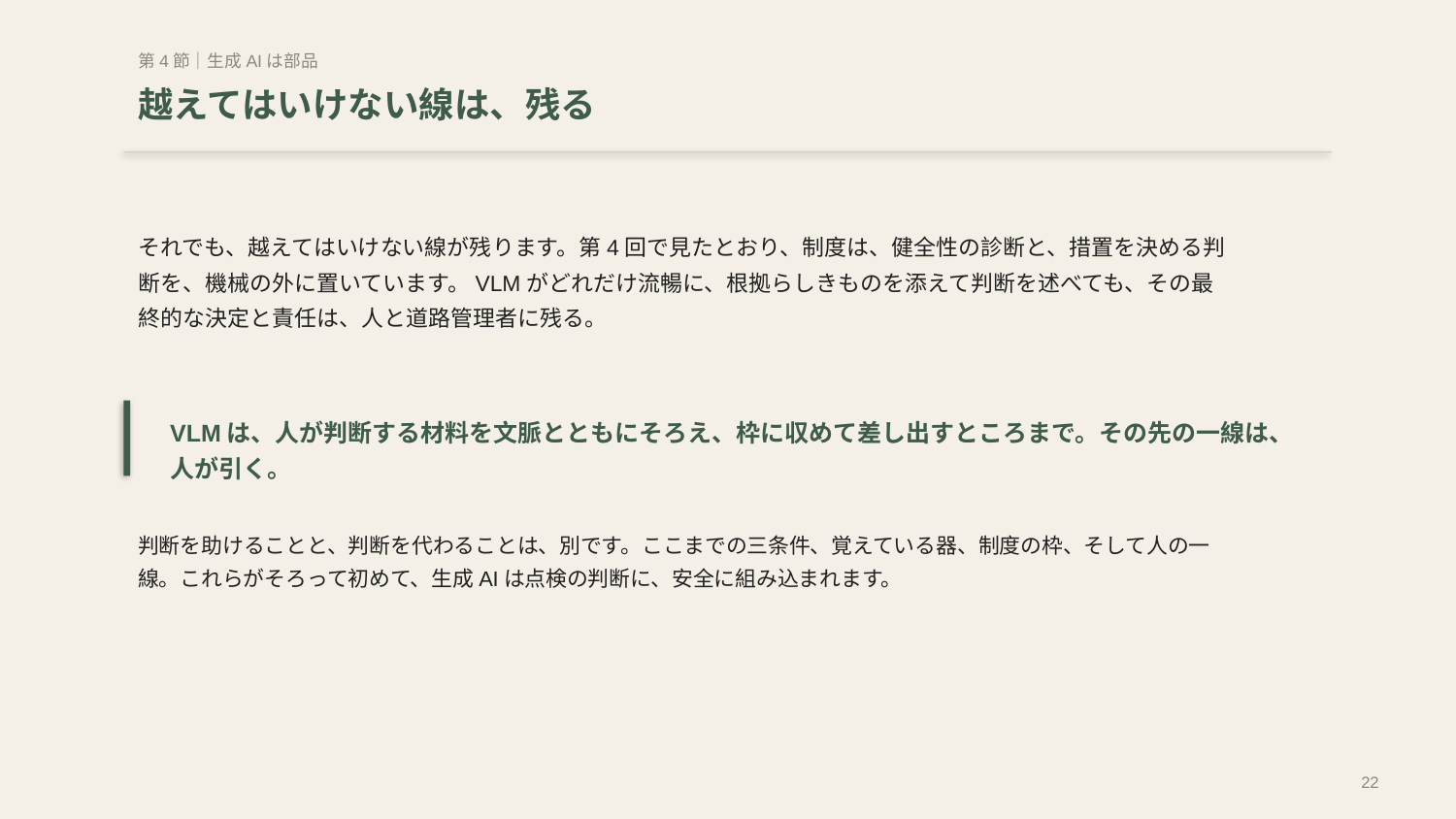

第4節｜生成AIは部品
越えてはいけない線は、残る

それでも、越えてはいけない線が残ります。第4回で見たとおり、制度は、健全性の診断と、措置を決める判断を、機械の外に置いています。VLMがどれだけ流暢に、根拠らしきものを添えて判断を述べても、その最終的な決定と責任は、人と道路管理者に残る。

VLMは、人が判断する材料を文脈とともにそろえ、枠に収めて差し出すところまで。その先の一線は、人が引く。
判断を助けることと、判断を代わることは、別です。ここまでの三条件、覚えている器、制度の枠、そして人の一線。これらがそろって初めて、生成AIは点検の判断に、安全に組み込まれます。
22